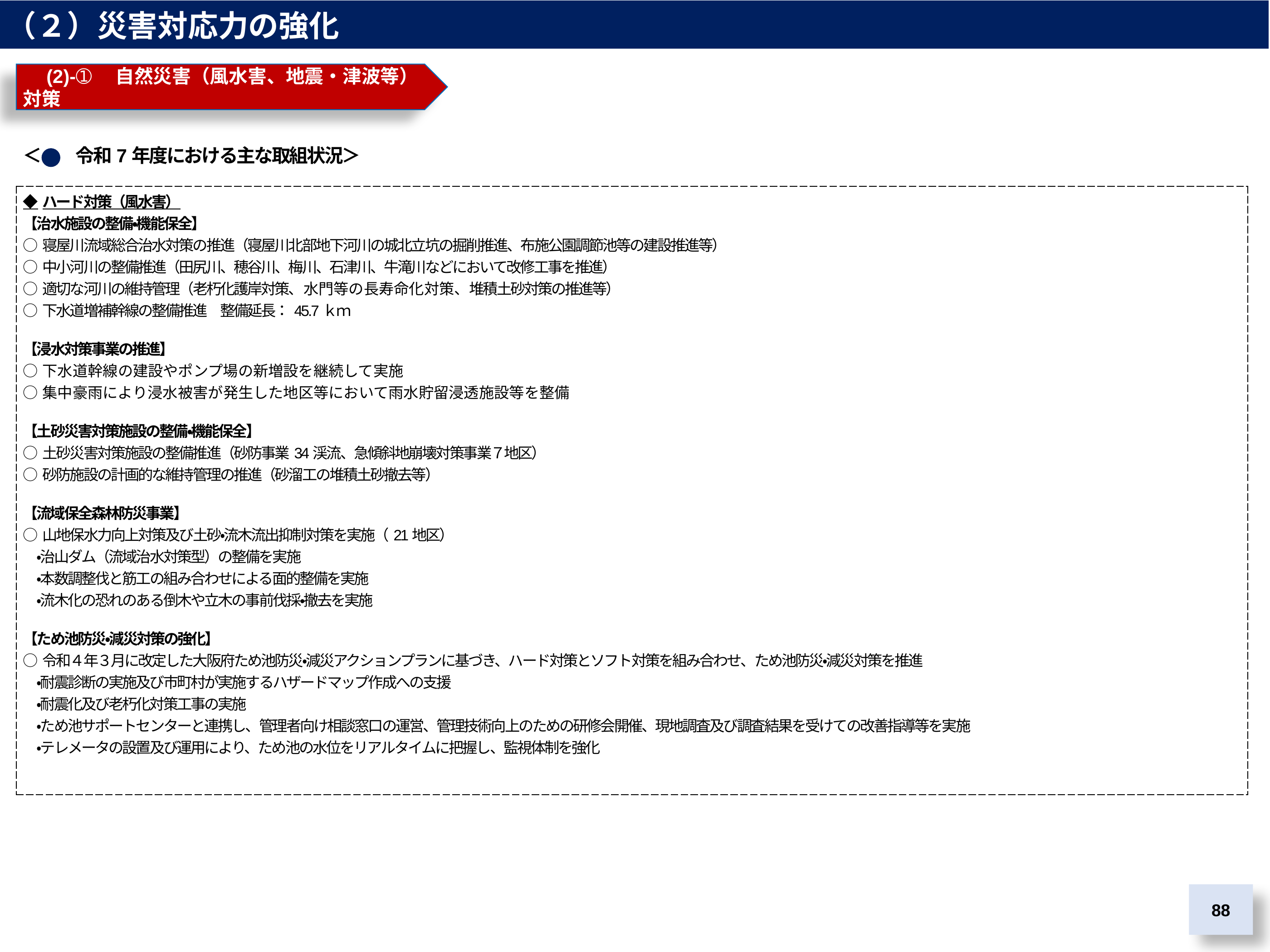

（２）災害対応力の強化
　(2)-➀　自然災害（風水害、地震・津波等）対策
＜　　令和7年度における主な取組状況＞

| ◆ハード対策（風水害） 【治水施設の整備・機能保全】 ○寝屋川流域総合治水対策の推進（寝屋川北部地下河川の城北立坑の掘削推進、布施公園調節池等の建設推進等） ○中小河川の整備推進（田尻川、穂谷川、梅川、石津川、牛滝川などにおいて改修工事を推進） ○適切な河川の維持管理（老朽化護岸対策、水門等の長寿命化対策、堆積土砂対策の推進等） ○下水道増補幹線の整備推進　整備延長：45.7ｋｍ 【浸水対策事業の推進】 ○下水道幹線の建設やポンプ場の新増設を継続して実施 ○集中豪雨により浸水被害が発生した地区等において雨水貯留浸透施設等を整備 【土砂災害対策施設の整備・機能保全】 ○土砂災害対策施設の整備推進（砂防事業34渓流、急傾斜地崩壊対策事業７地区） ○砂防施設の計画的な維持管理の推進（砂溜工の堆積土砂撤去等） 【流域保全森林防災事業】 ○山地保水力向上対策及び土砂・流木流出抑制対策を実施（21地区） 　・治山ダム（流域治水対策型）の整備を実施 　・本数調整伐と筋工の組み合わせによる面的整備を実施 　・流木化の恐れのある倒木や立木の事前伐採・撤去を実施 【ため池防災・減災対策の強化】 ○令和４年３月に改定した大阪府ため池防災・減災アクションプランに基づき、ハード対策とソフト対策を組み合わせ、ため池防災・減災対策を推進 　・耐震診断の実施及び市町村が実施するハザードマップ作成への支援 　・耐震化及び老朽化対策工事の実施　 　・ため池サポートセンターと連携し、管理者向け相談窓口の運営、管理技術向上のための研修会開催、現地調査及び調査結果を受けての改善指導等を実施 　・テレメータの設置及び運用により、ため池の水位をリアルタイムに把握し、監視体制を強化 |
| --- |
88